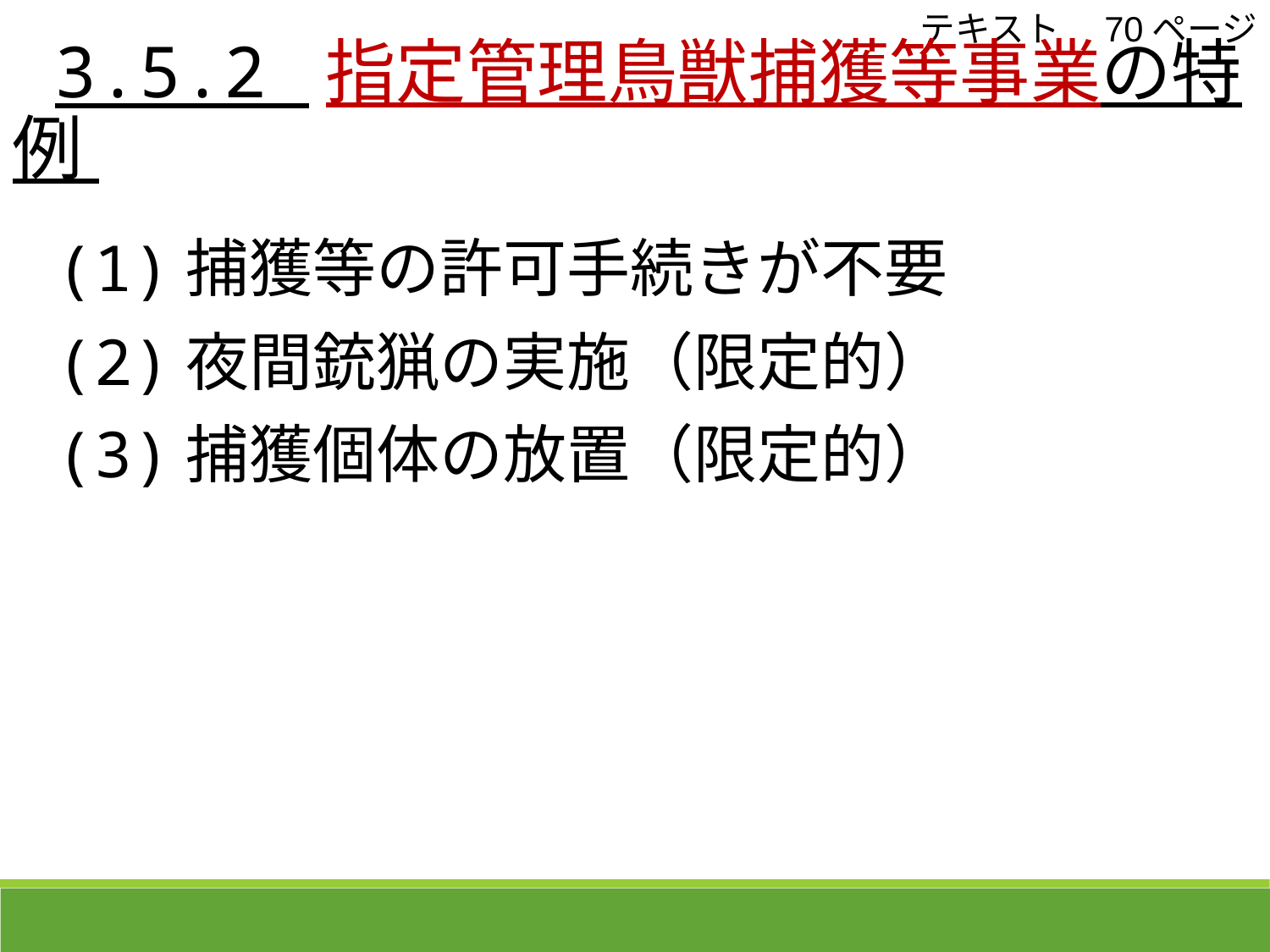

テキスト　70ページ
 3.5.2 指定管理鳥獣捕獲等事業の特例
(1)捕獲等の許可手続きが不要
(2)夜間銃猟の実施（限定的）
(3)捕獲個体の放置（限定的）